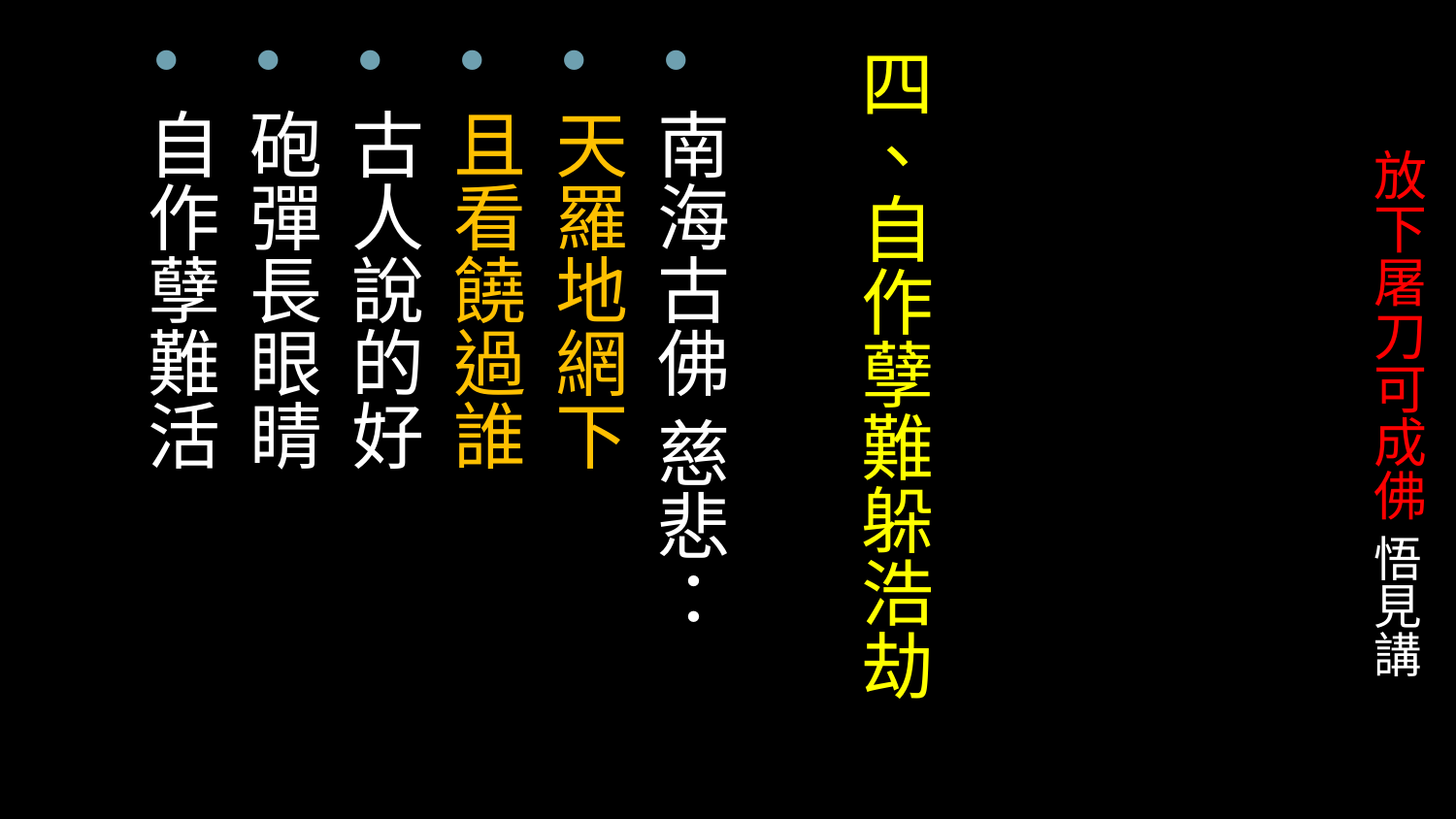

四、自作孽難躲浩劫

南海古佛 慈悲：
天羅地網下
且看饒過誰
古人說的好
砲彈長眼睛
自作孽難活

# 放下屠刀可成佛 悟見講